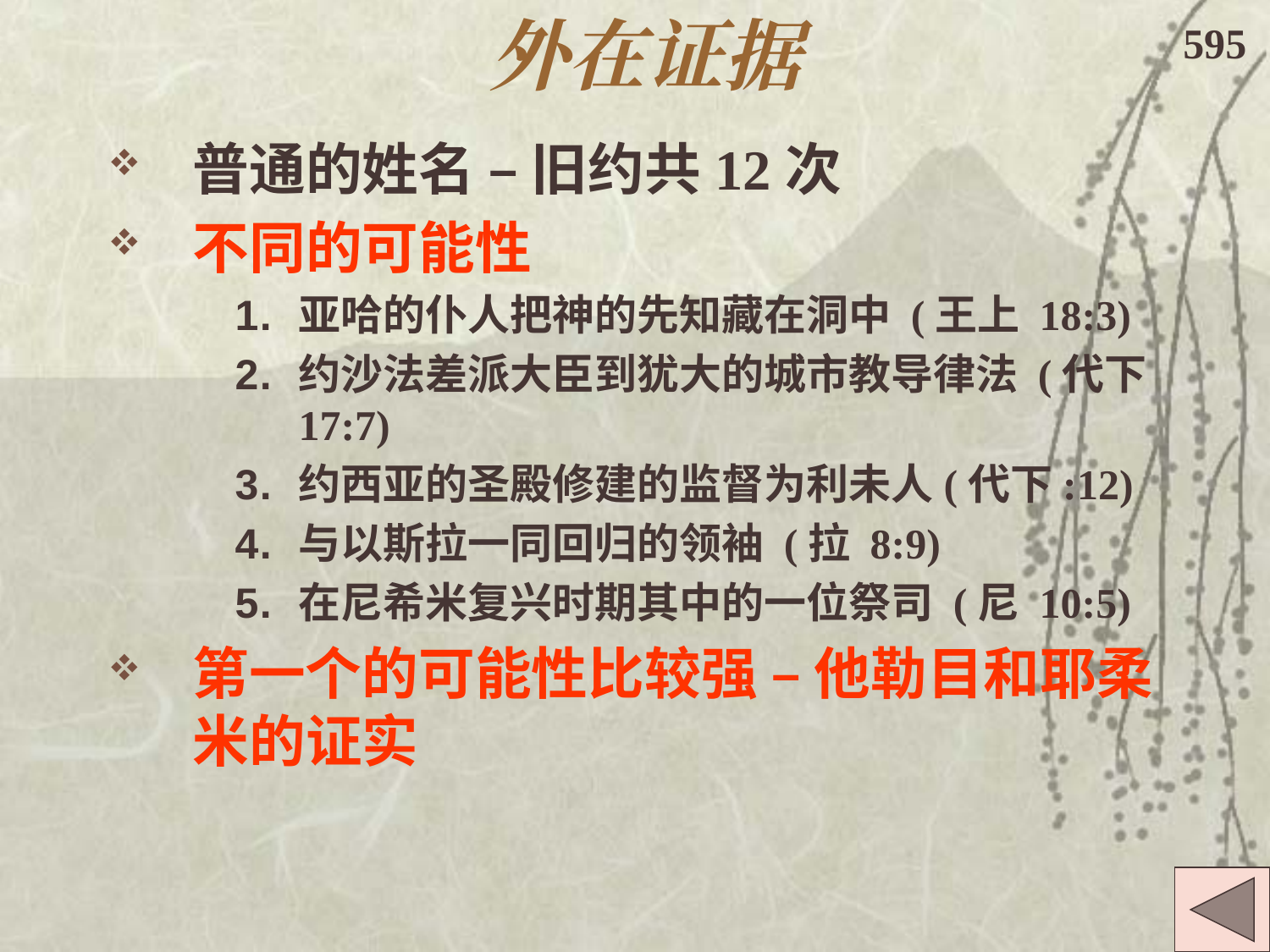

# 外在证据
595
普通的姓名 – 旧约共12次
不同的可能性
亚哈的仆人把神的先知藏在洞中 (王上 18:3)
约沙法差派大臣到犹大的城市教导律法 (代下 17:7)
约西亚的圣殿修建的监督为利未人(代下:12)
与以斯拉一同回归的领袖 (拉 8:9)
在尼希米复兴时期其中的一位祭司 (尼 10:5)
第一个的可能性比较强 – 他勒目和耶柔米的证实